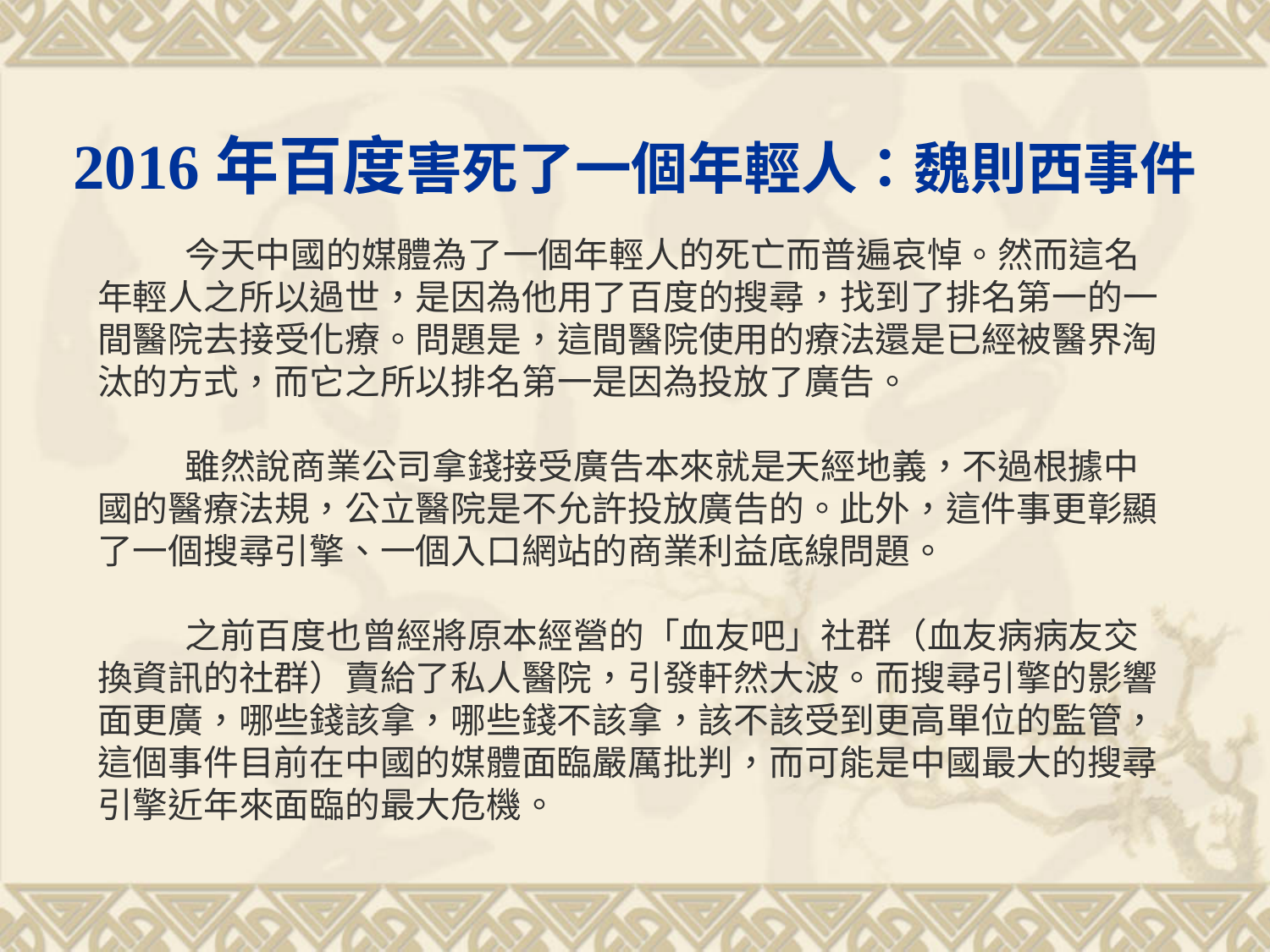

# 2016年百度害死了一個年輕人：魏則西事件
今天中國的媒體為了一個年輕人的死亡而普遍哀悼。然而這名年輕人之所以過世，是因為他用了百度的搜尋，找到了排名第一的一間醫院去接受化療。問題是，這間醫院使用的療法還是已經被醫界淘汰的方式，而它之所以排名第一是因為投放了廣告。
雖然說商業公司拿錢接受廣告本來就是天經地義，不過根據中國的醫療法規，公立醫院是不允許投放廣告的。此外，這件事更彰顯了一個搜尋引擎、一個入口網站的商業利益底線問題。
之前百度也曾經將原本經營的「血友吧」社群（血友病病友交換資訊的社群）賣給了私人醫院，引發軒然大波。而搜尋引擎的影響面更廣，哪些錢該拿，哪些錢不該拿，該不該受到更高單位的監管，這個事件目前在中國的媒體面臨嚴厲批判，而可能是中國最大的搜尋引擎近年來面臨的最大危機。